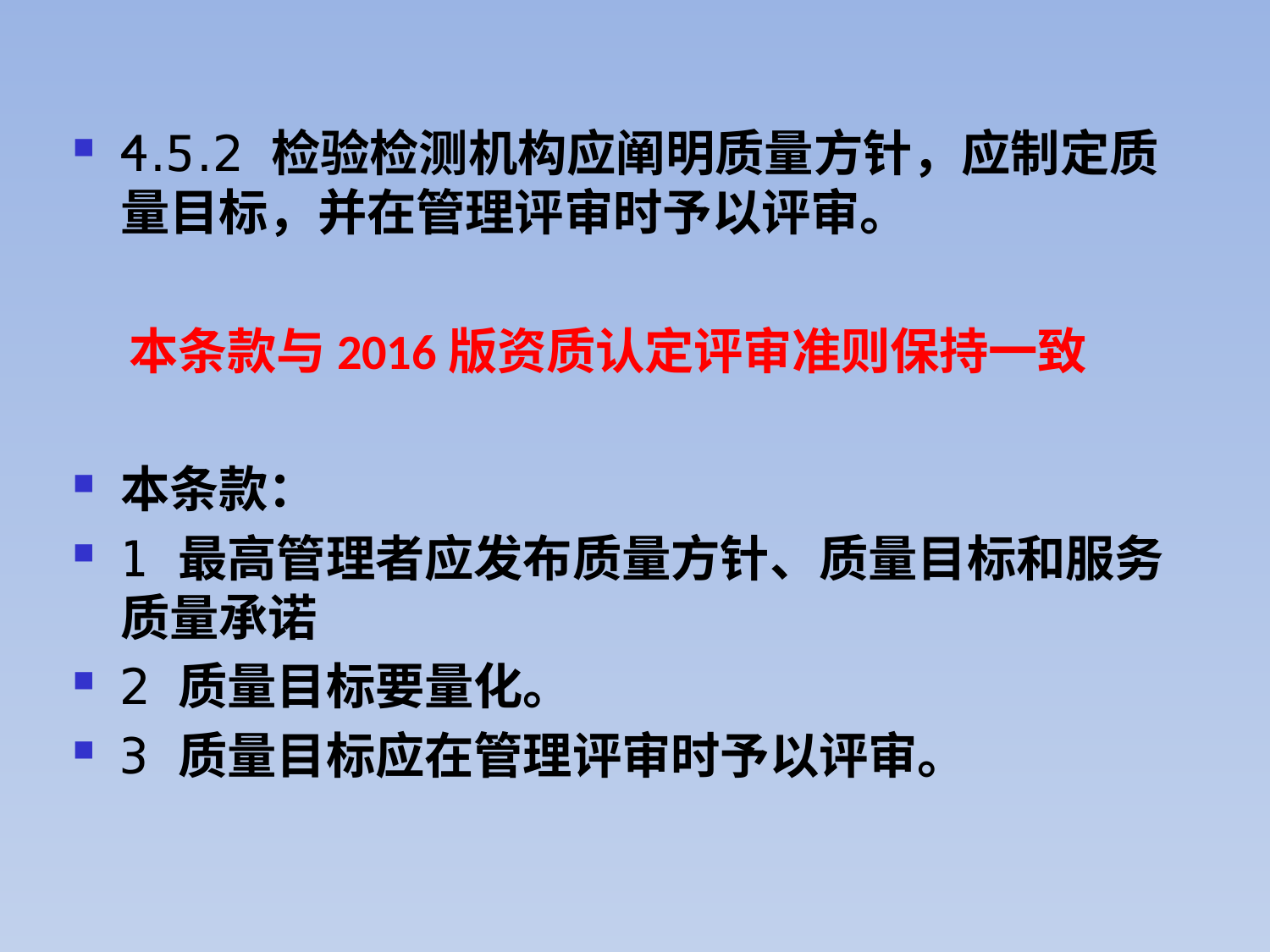

4.5.2 检验检测机构应阐明质量方针，应制定质量目标，并在管理评审时予以评审。

    本条款与2016版资质认定评审准则保持一致

本条款：
1 最高管理者应发布质量方针、质量目标和服务质量承诺
2 质量目标要量化。
3 质量目标应在管理评审时予以评审。